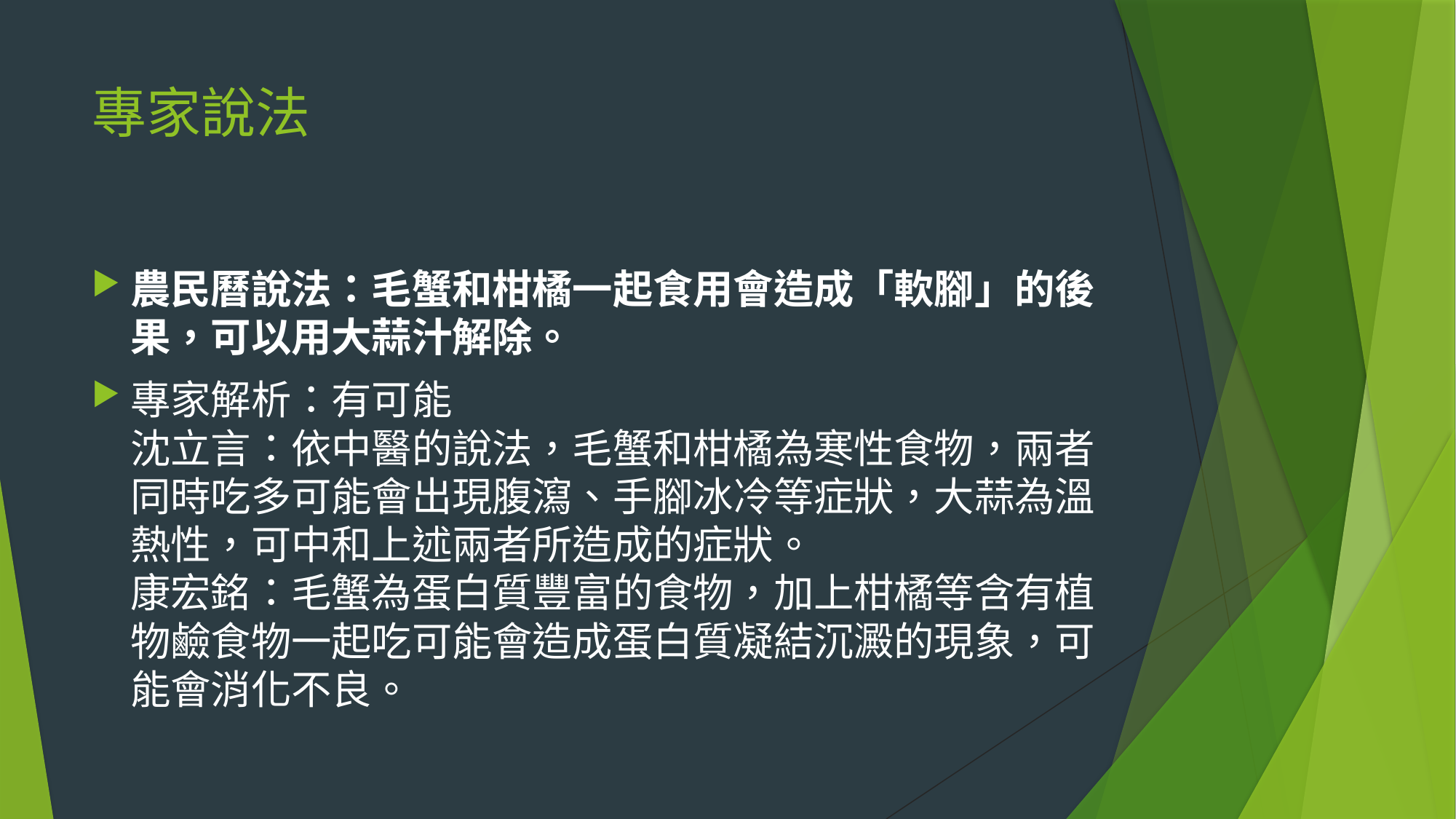

# 專家說法
農民曆說法：毛蟹和柑橘一起食用會造成「軟腳」的後果，可以用大蒜汁解除。
專家解析：有可能
沈立言：依中醫的說法，毛蟹和柑橘為寒性食物，兩者同時吃多可能會出現腹瀉、手腳冰冷等症狀，大蒜為溫熱性，可中和上述兩者所造成的症狀。
康宏銘：毛蟹為蛋白質豐富的食物，加上柑橘等含有植物鹼食物一起吃可能會造成蛋白質凝結沉澱的現象，可能會消化不良。